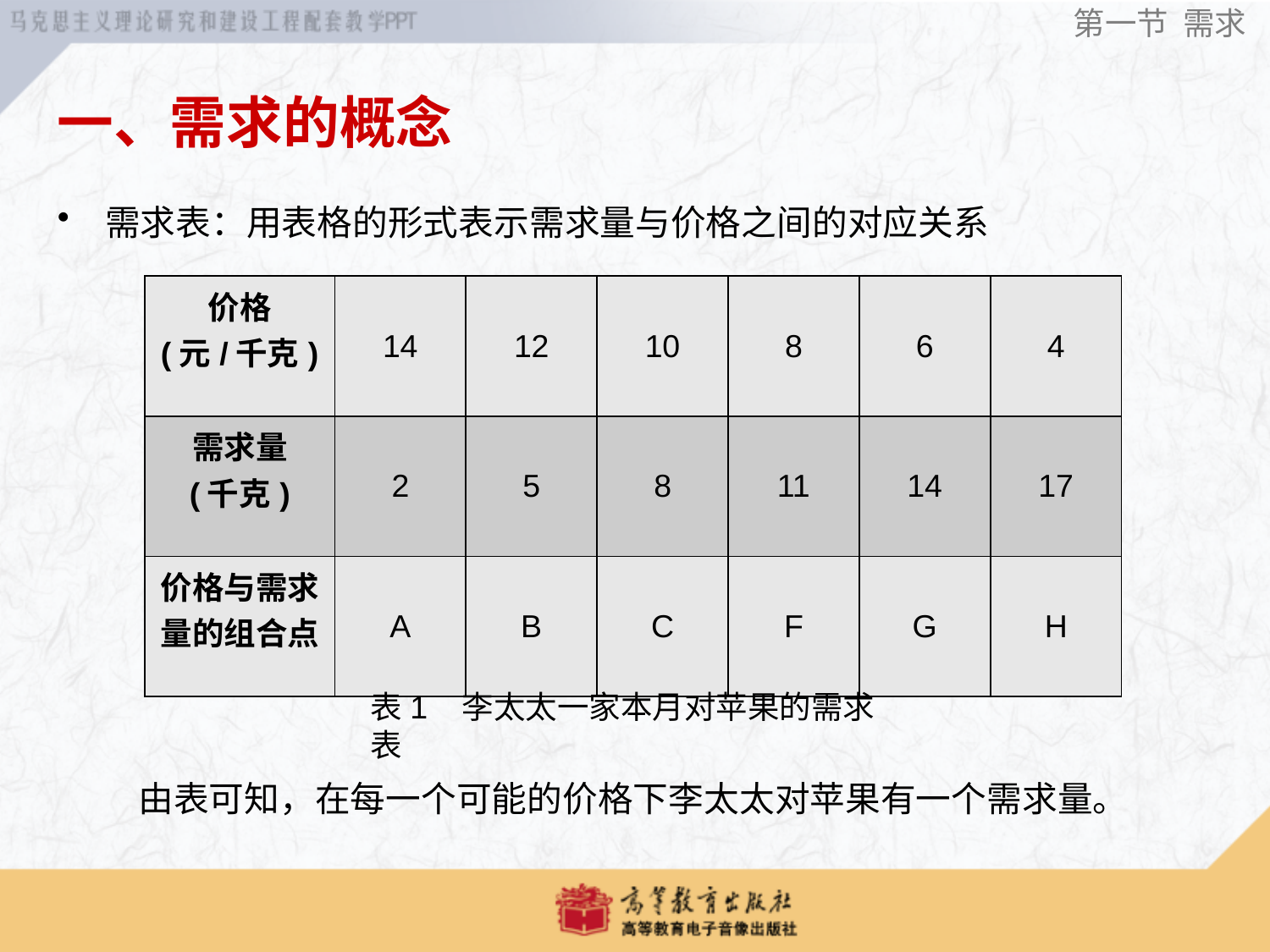

第一节  需求
一、需求的概念
# 需求表：用表格的形式表示需求量与价格之间的对应关系

| 价格 (元/千克) | 14 | 12 | 10 | 8 | 6 | 4 |
| --- | --- | --- | --- | --- | --- | --- |
| 需求量 (千克) | 2 | 5 | 8 | 11 | 14 | 17 |
| 价格与需求 量的组合点 | A | B | C | F | G | H |
表1   李太太一家本月对苹果的需求表

由表可知，在每一个可能的价格下李太太对苹果有一个需求量。